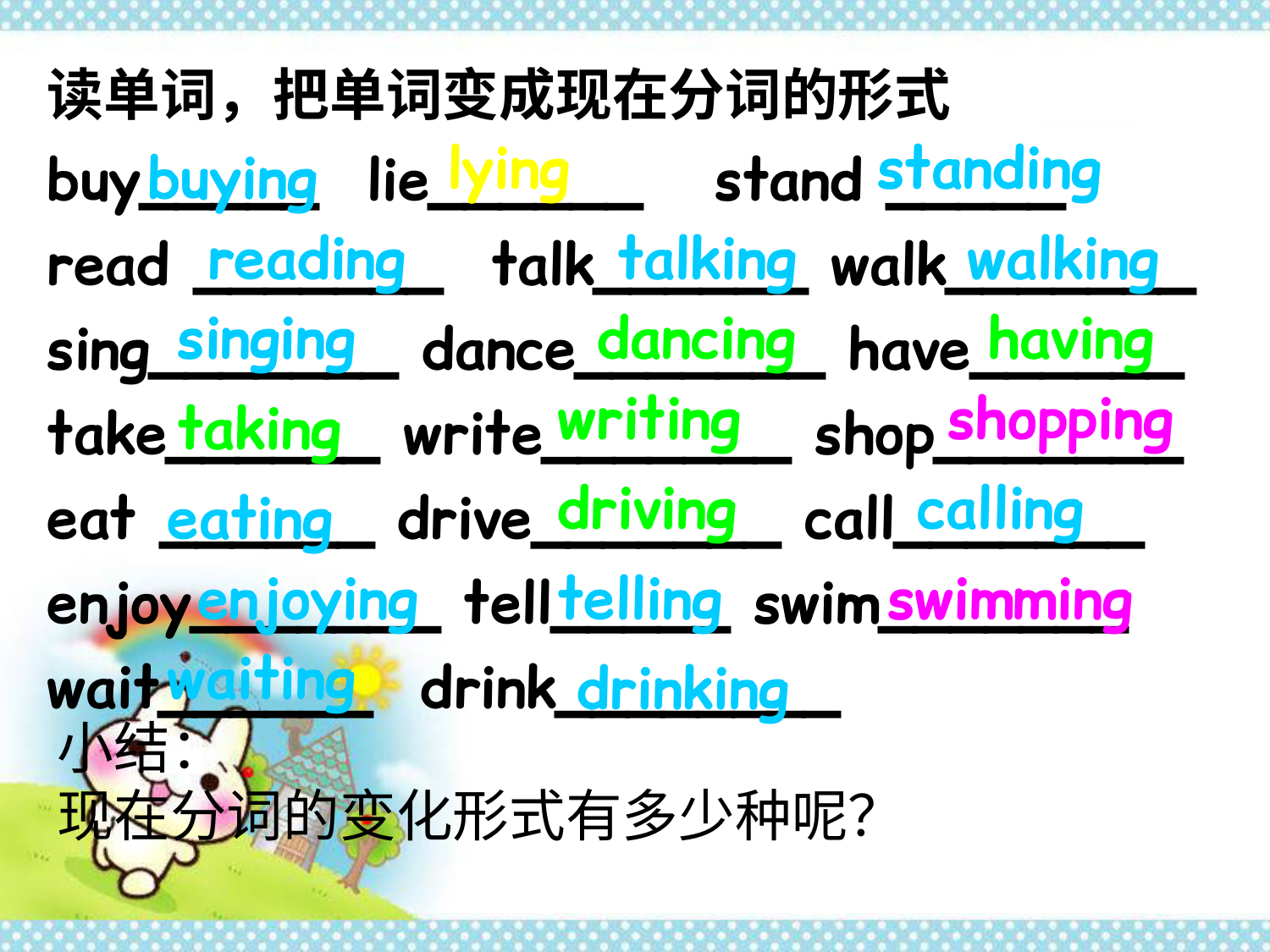

读单词，把单词变成现在分词的形式
buy_____  lie______   stand _____  read _______  talk______ walk_______ sing_______ dance_______ have______  take______ write_______ shop_______
eat ______ drive_______ call_______  enjoy_______ tell_____ swim_______   wait______  drink________
lying
standing
buying
reading
talking
walking

singing
dancing
having
writing
shopping
taking
driving
calling
eating
enjoying
telling
swimming
waiting
drinking
小结：
现在分词的变化形式有多少种呢？